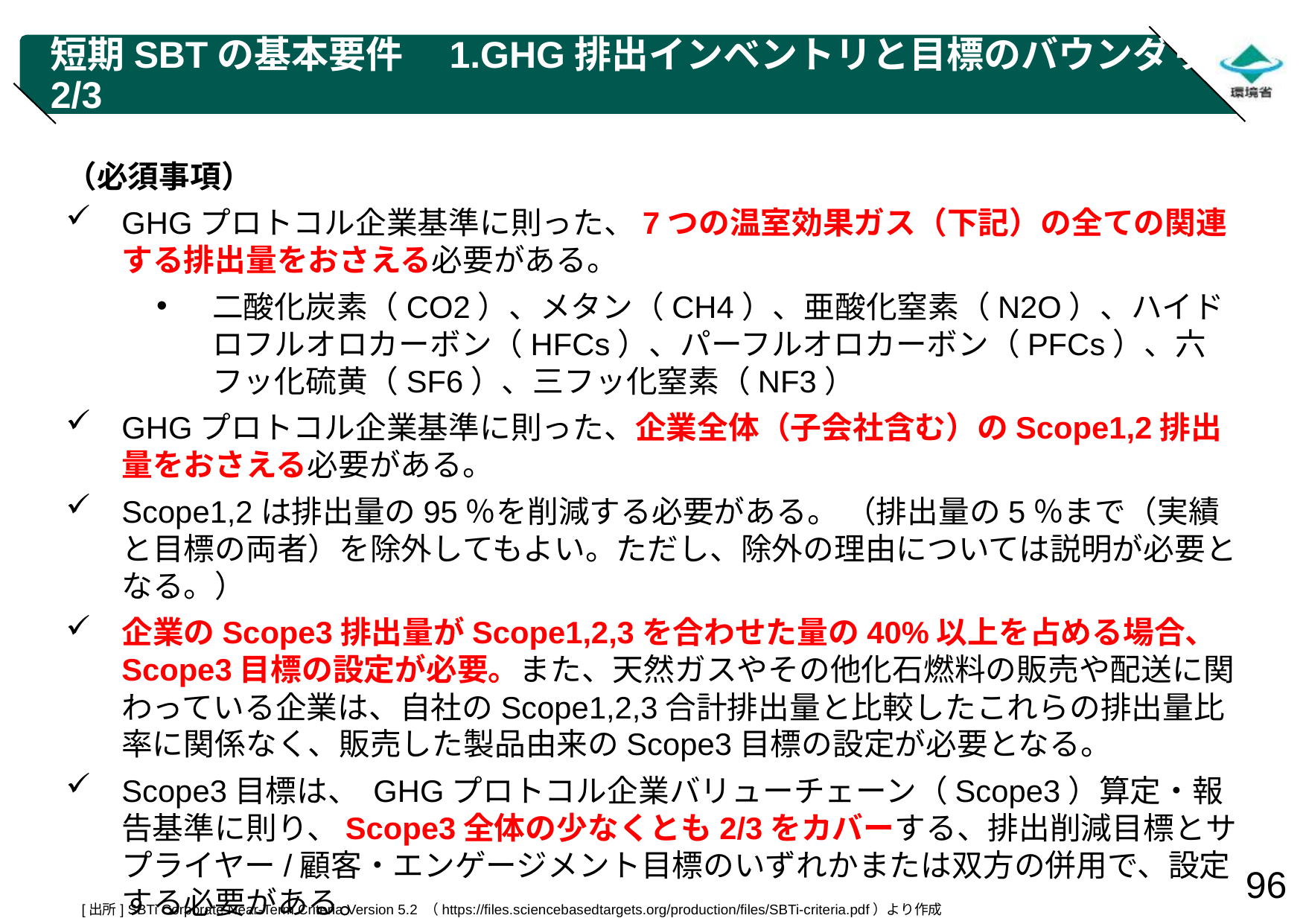

# 短期SBTの基本要件　1.GHG排出インベントリと目標のバウンダリ 2/3
（必須事項）
GHGプロトコル企業基準に則った、7つの温室効果ガス（下記）の全ての関連する排出量をおさえる必要がある。
二酸化炭素（CO2）、メタン（CH4）、亜酸化窒素（N2O）、ハイドロフルオロカーボン（HFCs）、パーフルオロカーボン（PFCs）、六フッ化硫黄（SF6）、三フッ化窒素（NF3）
GHGプロトコル企業基準に則った、企業全体（子会社含む）のScope1,2排出量をおさえる必要がある。
Scope1,2は排出量の95％を削減する必要がある。 （排出量の5％まで（実績と目標の両者）を除外してもよい。ただし、除外の理由については説明が必要となる。）
企業のScope3排出量がScope1,2,3を合わせた量の40%以上を占める場合、Scope3目標の設定が必要。また、天然ガスやその他化石燃料の販売や配送に関わっている企業は、自社のScope1,2,3合計排出量と比較したこれらの排出量比率に関係なく、販売した製品由来のScope3目標の設定が必要となる。
Scope3目標は、 GHGプロトコル企業バリューチェーン（Scope3）算定・報告基準に則り、Scope3全体の少なくとも2/3をカバーする、排出削減目標とサプライヤー/顧客・エンゲージメント目標のいずれかまたは双方の併用で、設定する必要がある。
[出所] SBTi Corporate Near-Term Criteria Version 5.2 （https://files.sciencebasedtargets.org/production/files/SBTi-criteria.pdf）より作成